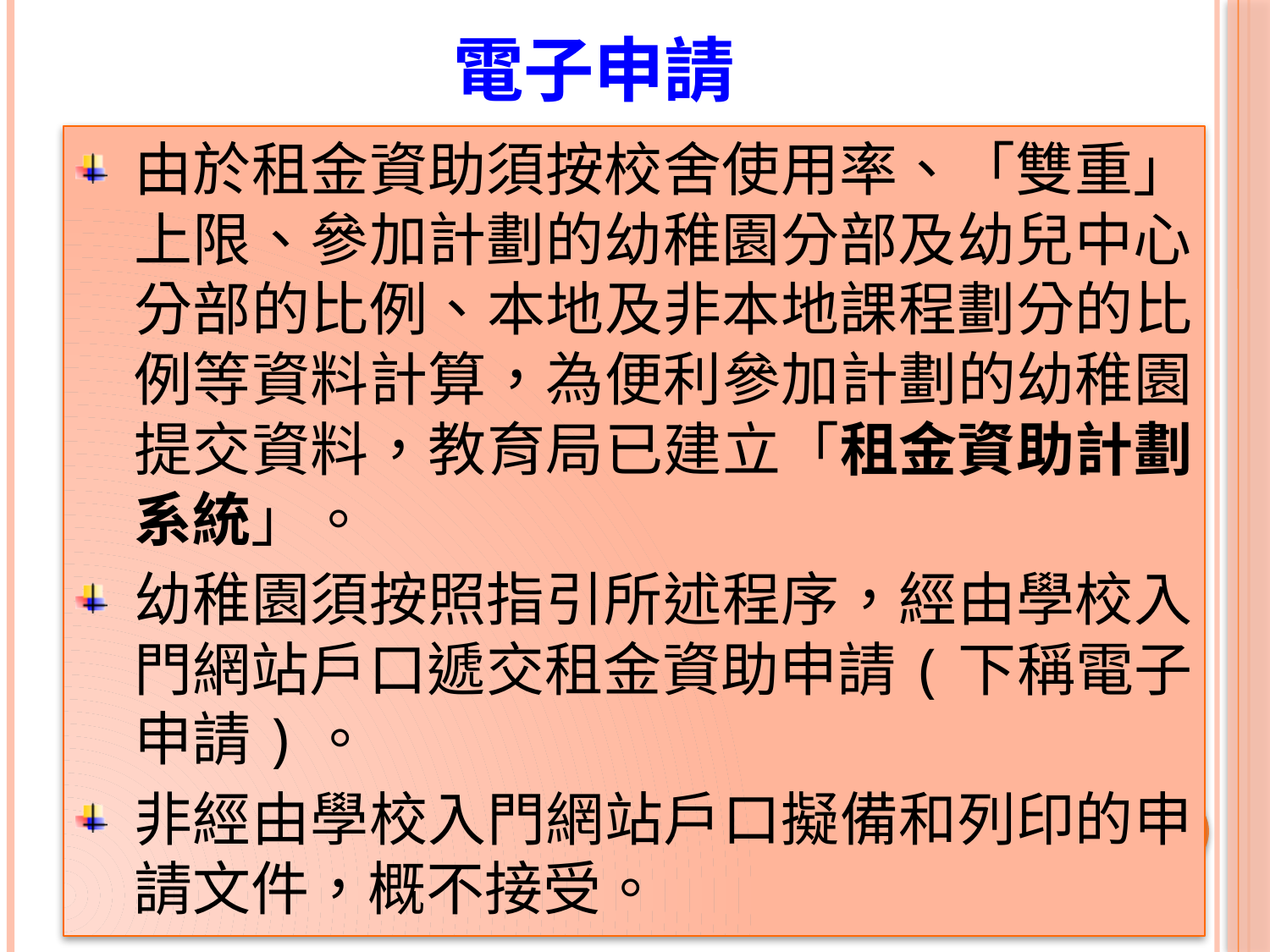

# 電子申請
由於租金資助須按校舍使用率、「雙重」上限、參加計劃的幼稚園分部及幼兒中心分部的比例、本地及非本地課程劃分的比例等資料計算，為便利參加計劃的幼稚園提交資料，教育局已建立「租金資助計劃系統」。
幼稚園須按照指引所述程序，經由學校入門網站戶口遞交租金資助申請(下稱電子申請)。
非經由學校入門網站戶口擬備和列印的申請文件，概不接受。